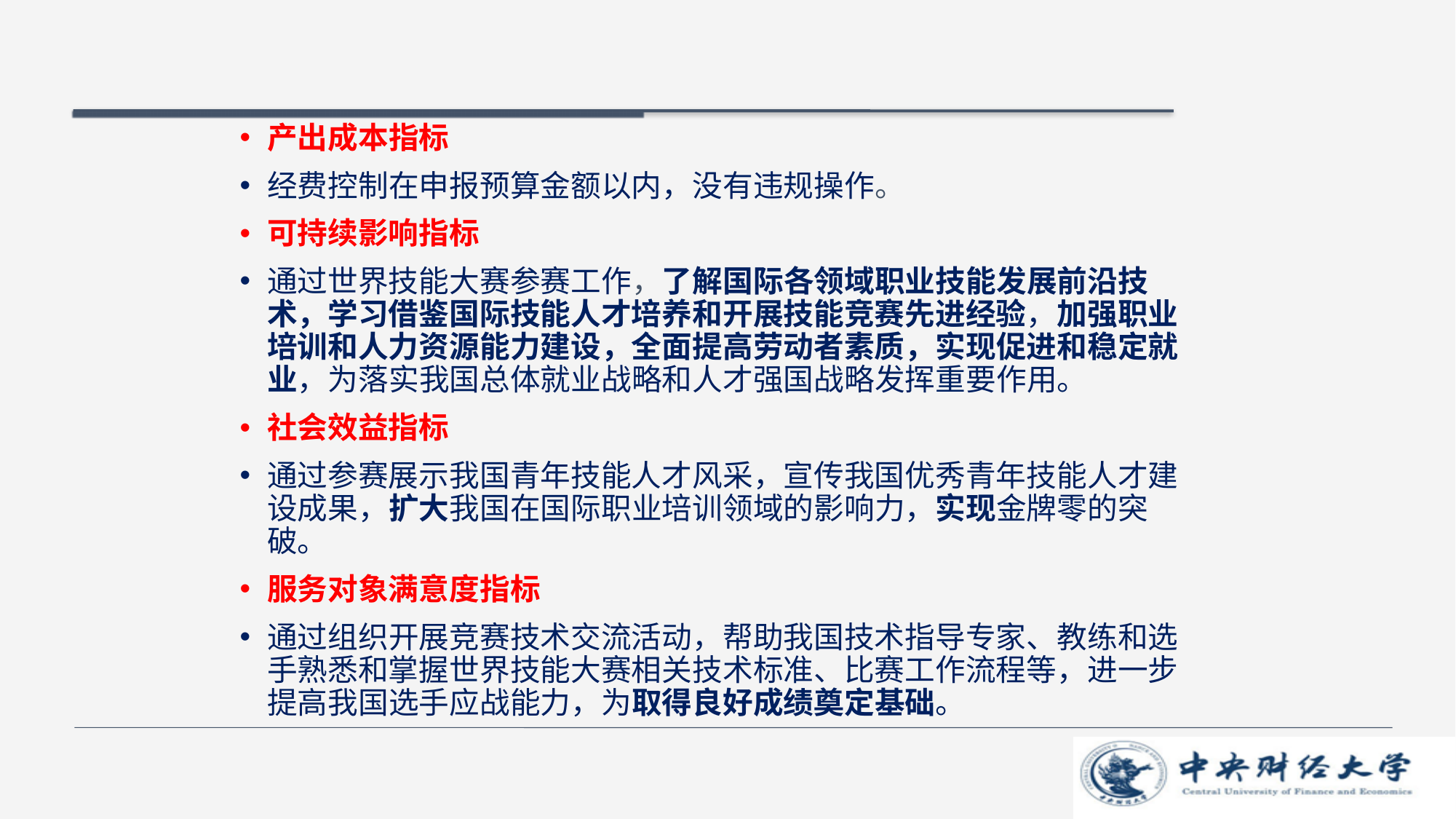

#
产出成本指标
经费控制在申报预算金额以内，没有违规操作。
可持续影响指标
通过世界技能大赛参赛工作，了解国际各领域职业技能发展前沿技术，学习借鉴国际技能人才培养和开展技能竞赛先进经验，加强职业培训和人力资源能力建设，全面提高劳动者素质，实现促进和稳定就业，为落实我国总体就业战略和人才强国战略发挥重要作用。
社会效益指标
通过参赛展示我国青年技能人才风采，宣传我国优秀青年技能人才建设成果，扩大我国在国际职业培训领域的影响力，实现金牌零的突破。
服务对象满意度指标
通过组织开展竞赛技术交流活动，帮助我国技术指导专家、教练和选手熟悉和掌握世界技能大赛相关技术标准、比赛工作流程等，进一步提高我国选手应战能力，为取得良好成绩奠定基础。